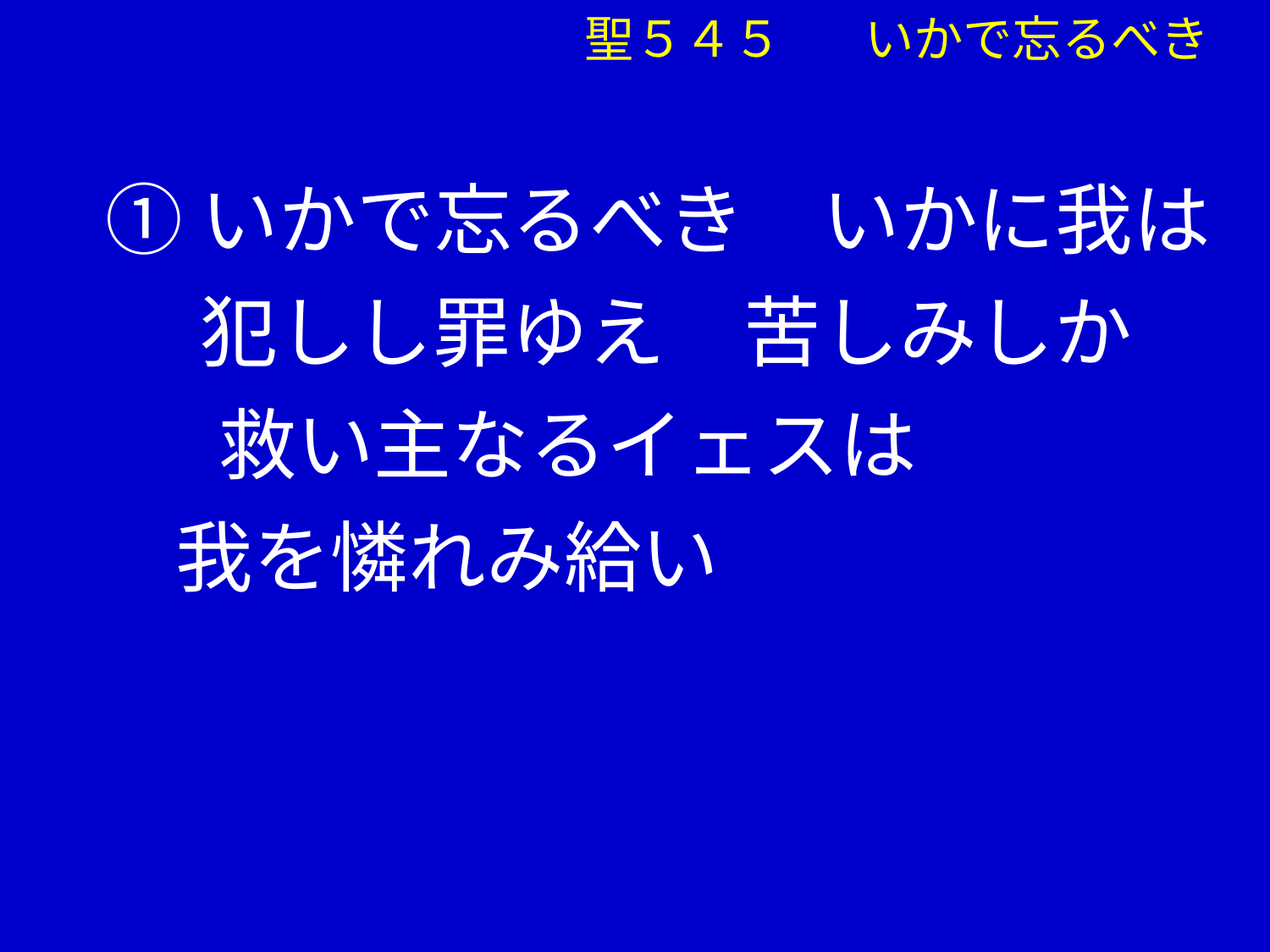

聖５４５   　いかで忘るべき
①いかで忘るべき　いかに我は
　 犯しし罪ゆえ　苦しみしか
 　救い主なるイェスは
   我を憐れみ給い